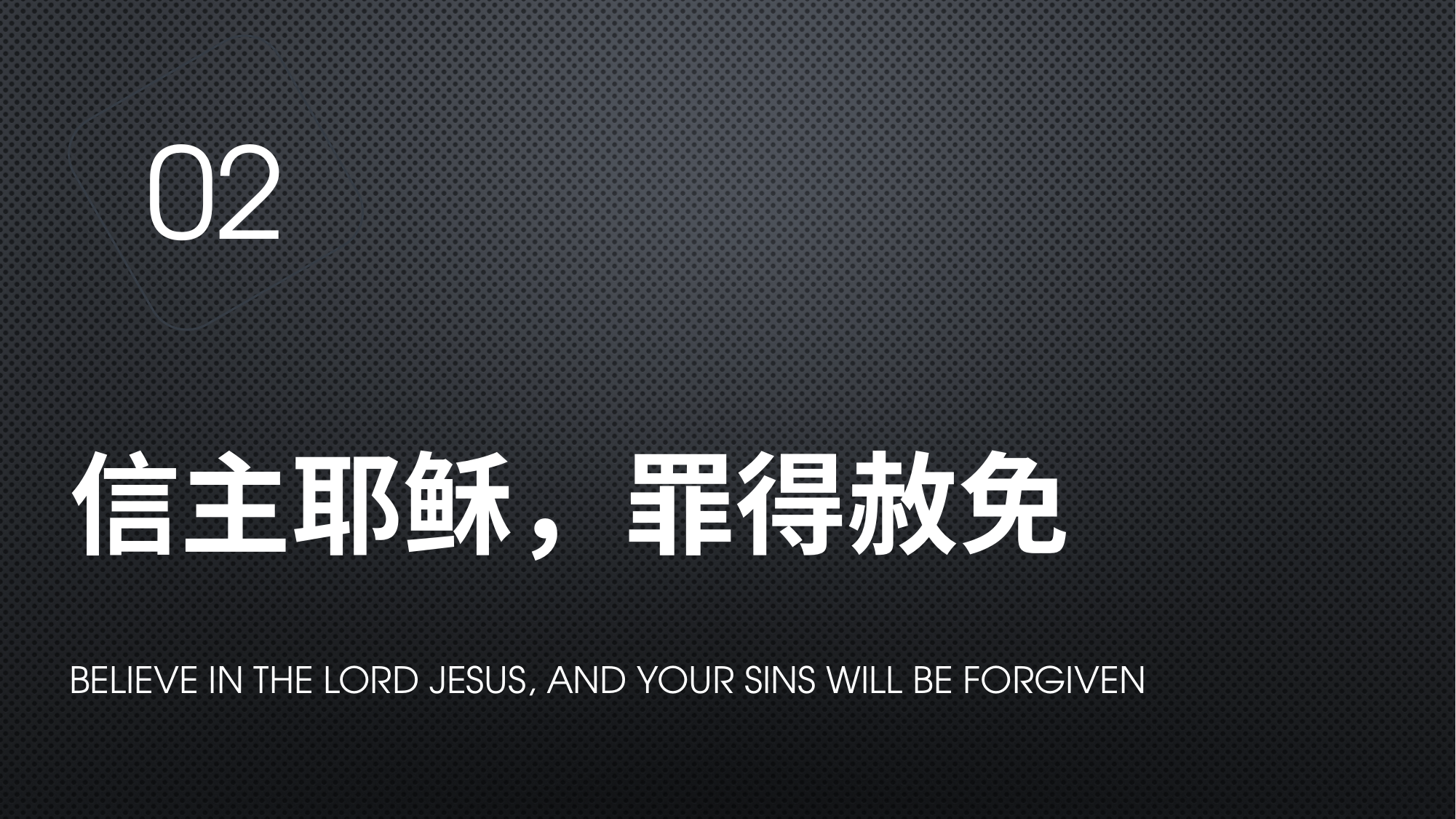

02
# 信主耶稣，罪得赦免
Believe in the Lord Jesus, and Your Sins Will Be Forgiven